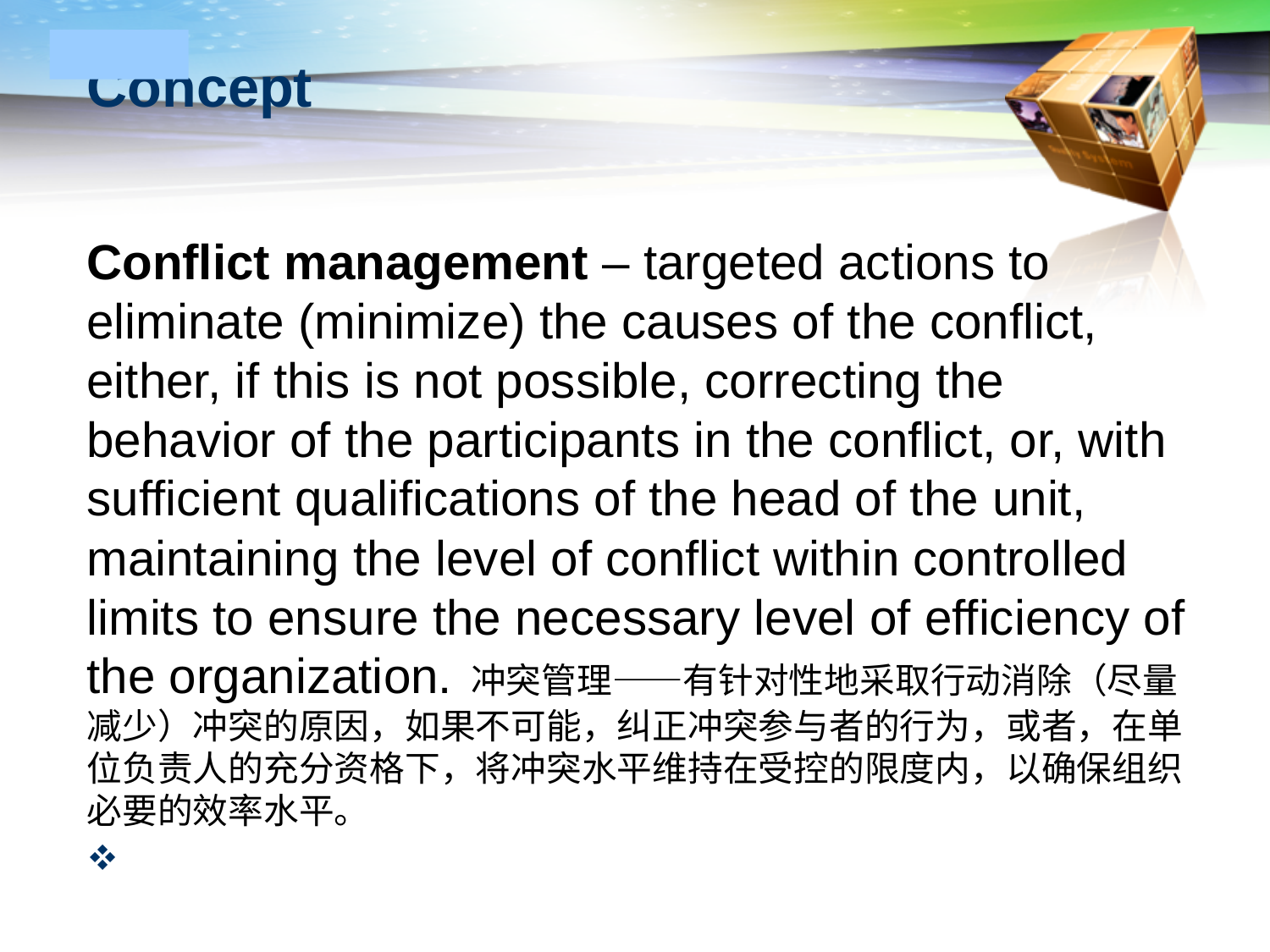

# Concept

Conflict management – targeted actions to eliminate (minimize) the causes of the conflict, either, if this is not possible, correcting the behavior of the participants in the conflict, or, with sufficient qualifications of the head of the unit, maintaining the level of conflict within controlled limits to ensure the necessary level of efficiency of the organization. 冲突管理——有针对性地采取行动消除（尽量减少）冲突的原因，如果不可能，纠正冲突参与者的行为，或者，在单位负责人的充分资格下，将冲突水平维持在受控的限度内，以确保组织必要的效率水平。